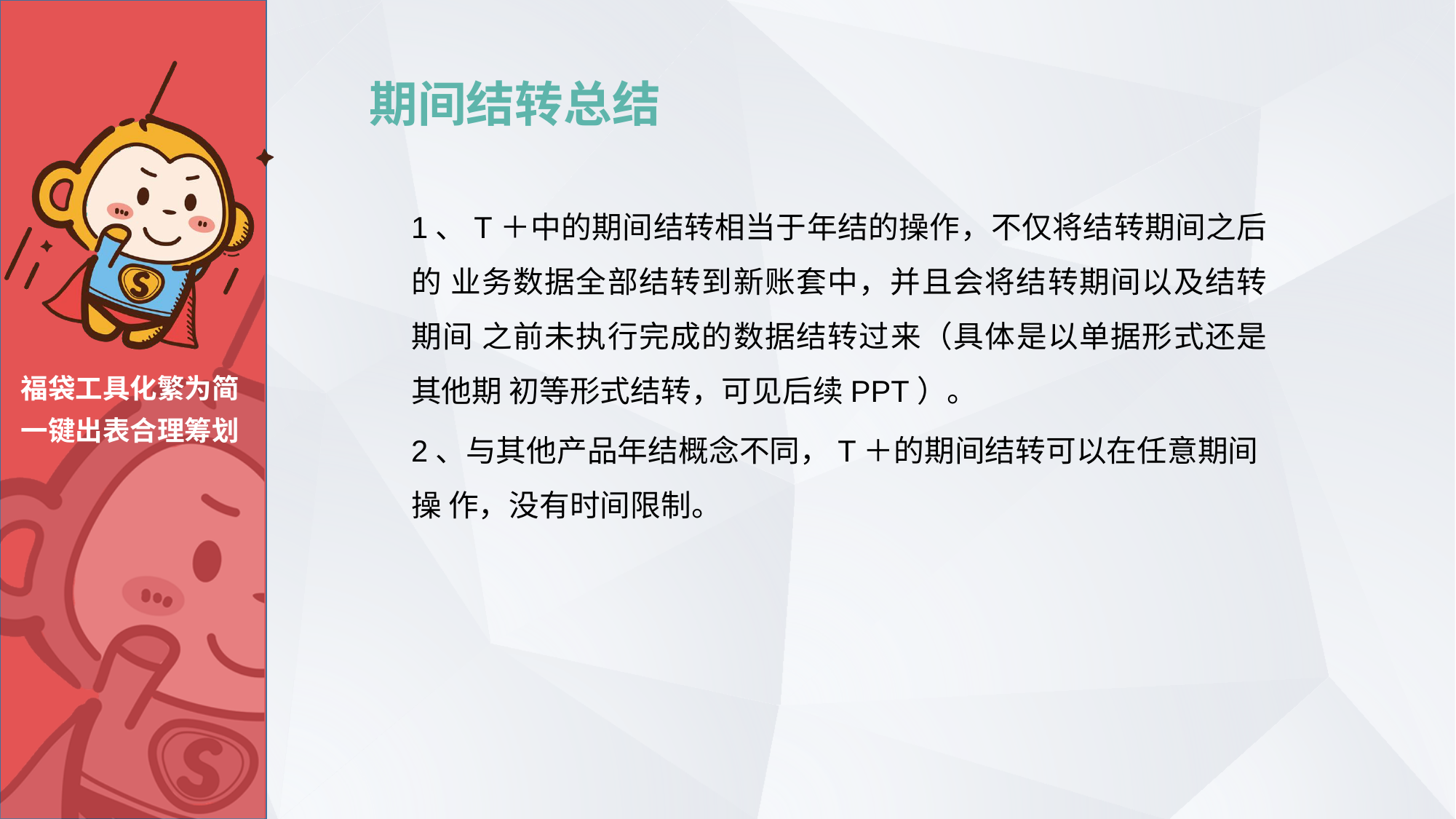

# 期间结转总结
1、T＋中的期间结转相当于年结的操作，不仅将结转期间之后的 业务数据全部结转到新账套中，并且会将结转期间以及结转期间 之前未执行完成的数据结转过来（具体是以单据形式还是其他期 初等形式结转，可见后续PPT）。
2、与其他产品年结概念不同，T＋的期间结转可以在任意期间操 作，没有时间限制。

福袋工具化繁为简
一键出表合理筹划